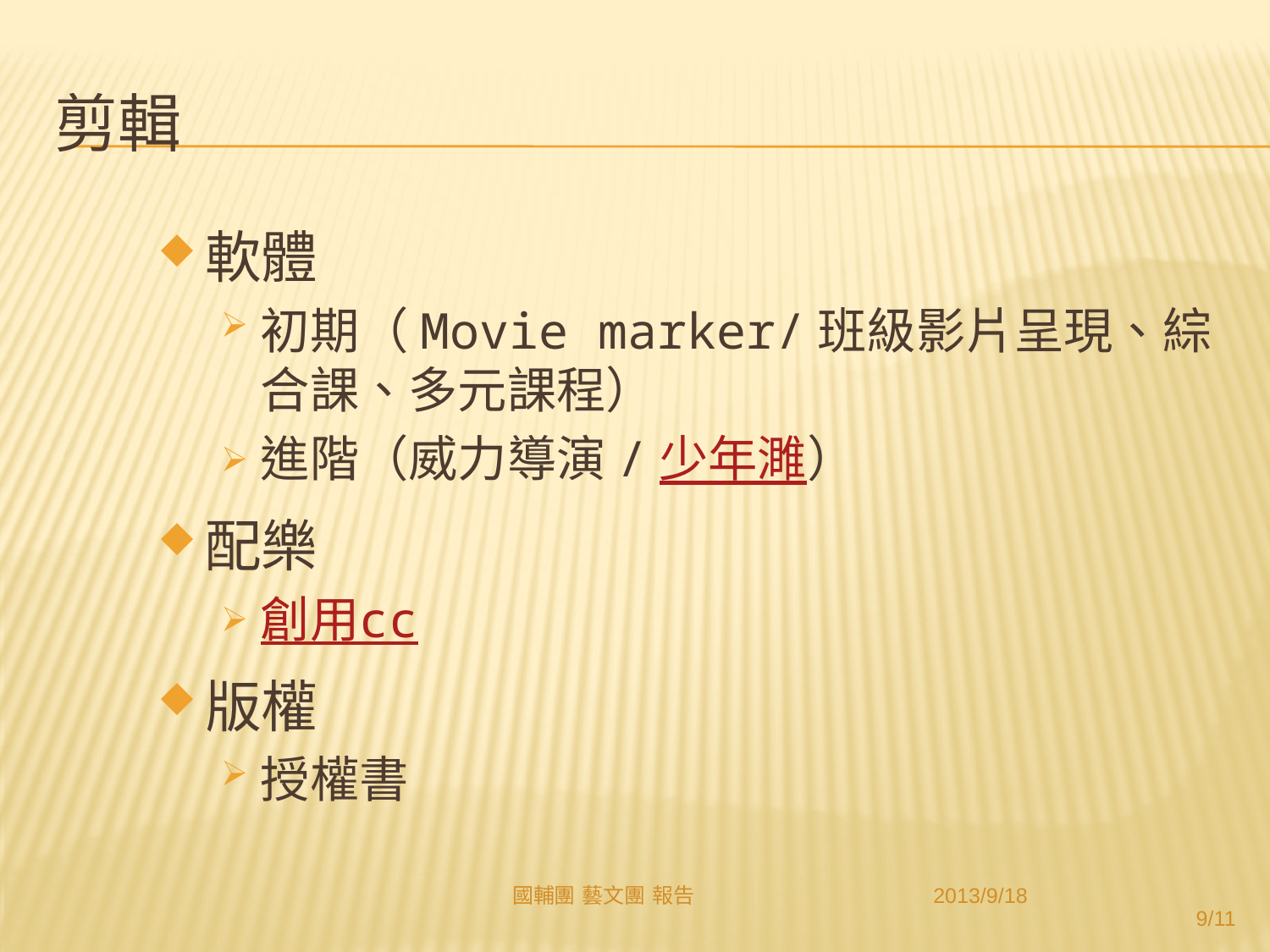

# 剪輯
軟體
初期（Movie marker/班級影片呈現、綜合課、多元課程）
進階（威力導演/少年濉）
配樂
創用cc
版權
授權書
國輔團 藝文團 報告
2013/9/18
9